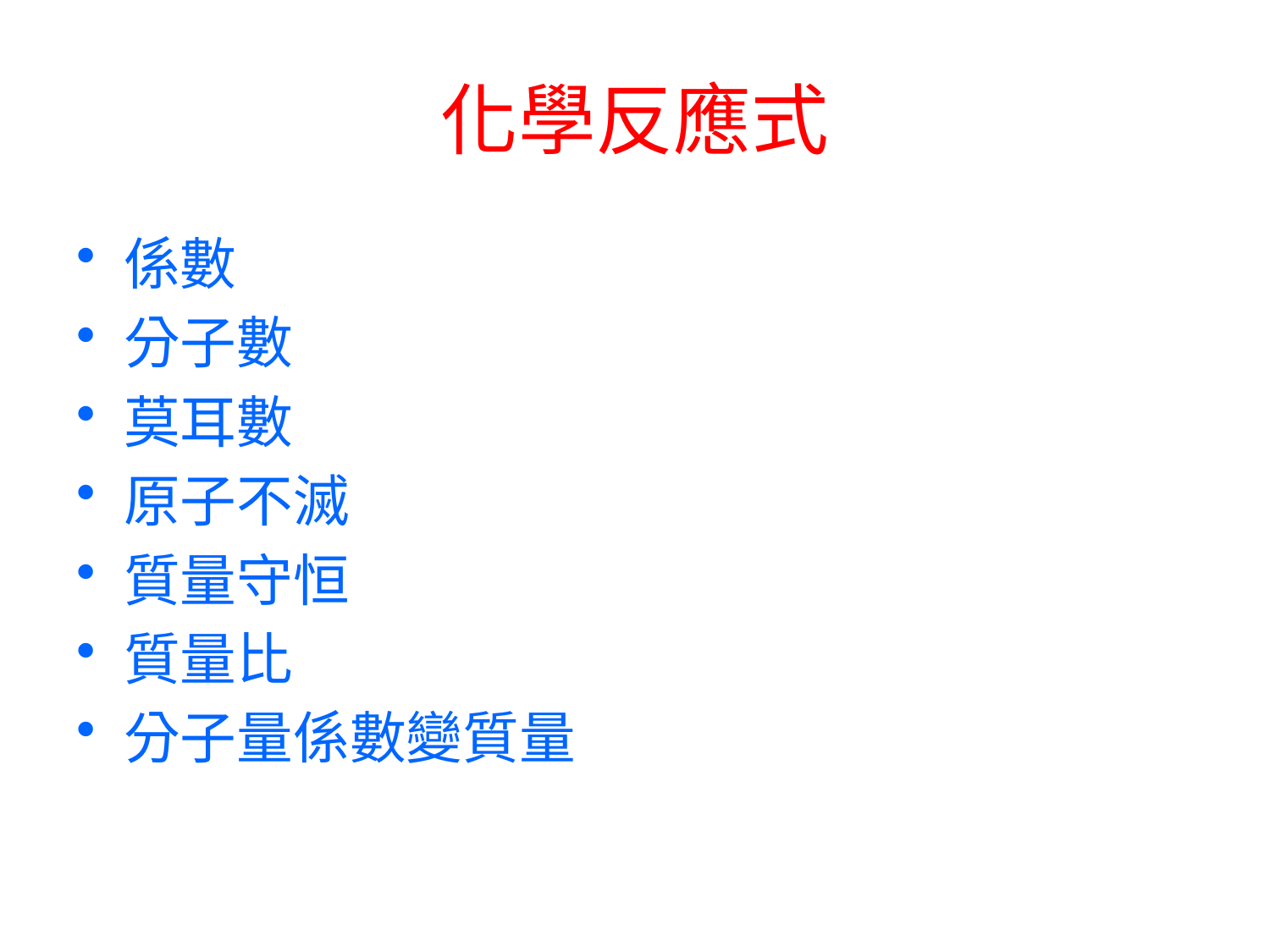

# 化學反應式
係數
分子數
莫耳數
原子不滅
質量守恒
質量比
分子量係數變質量